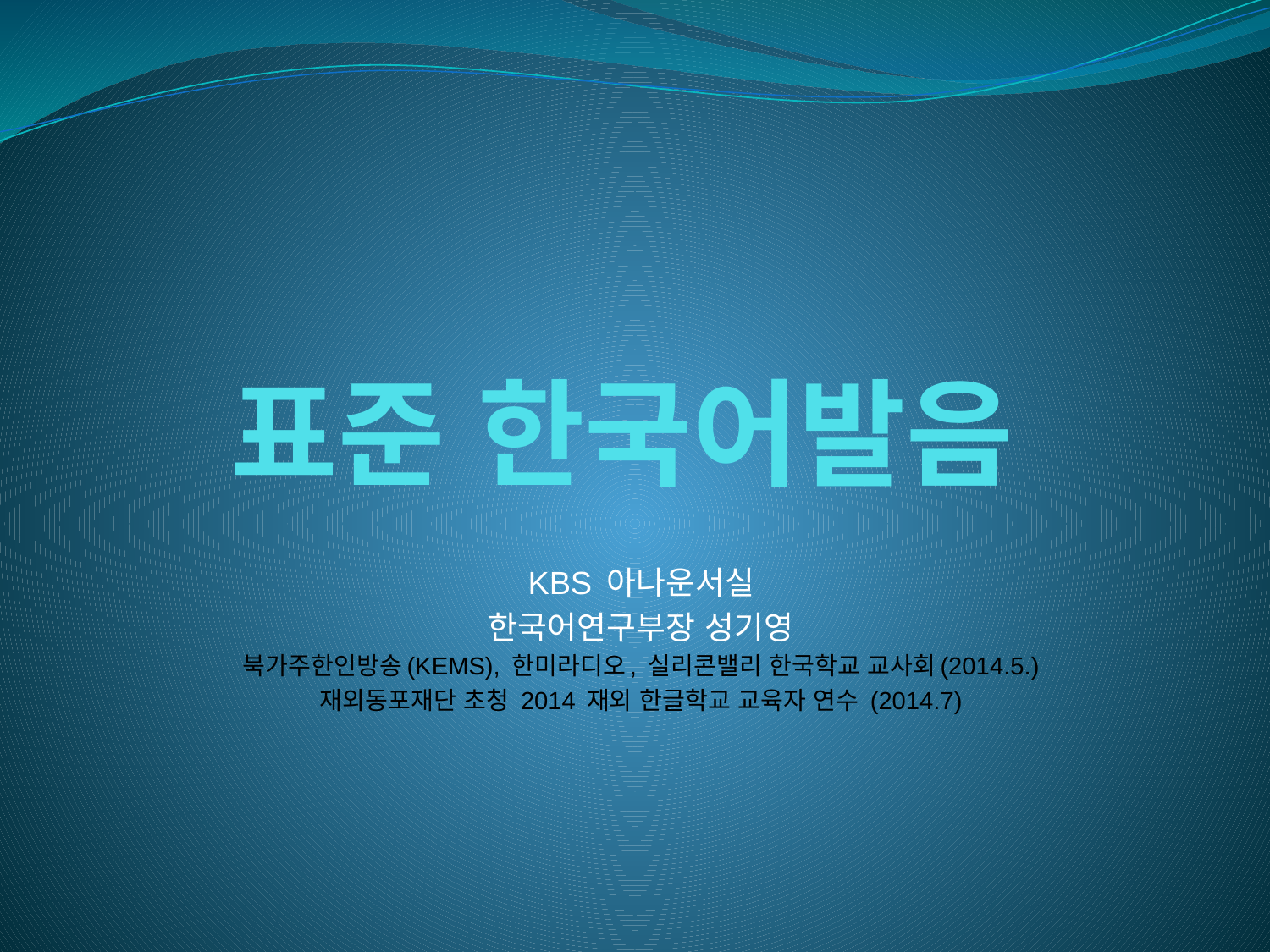

# 표준 한국어발음
KBS 아나운서실
한국어연구부장 성기영
북가주한인방송(KEMS), 한미라디오, 실리콘밸리 한국학교 교사회(2014.5.)
재외동포재단 초청 2014 재외 한글학교 교육자 연수 (2014.7)